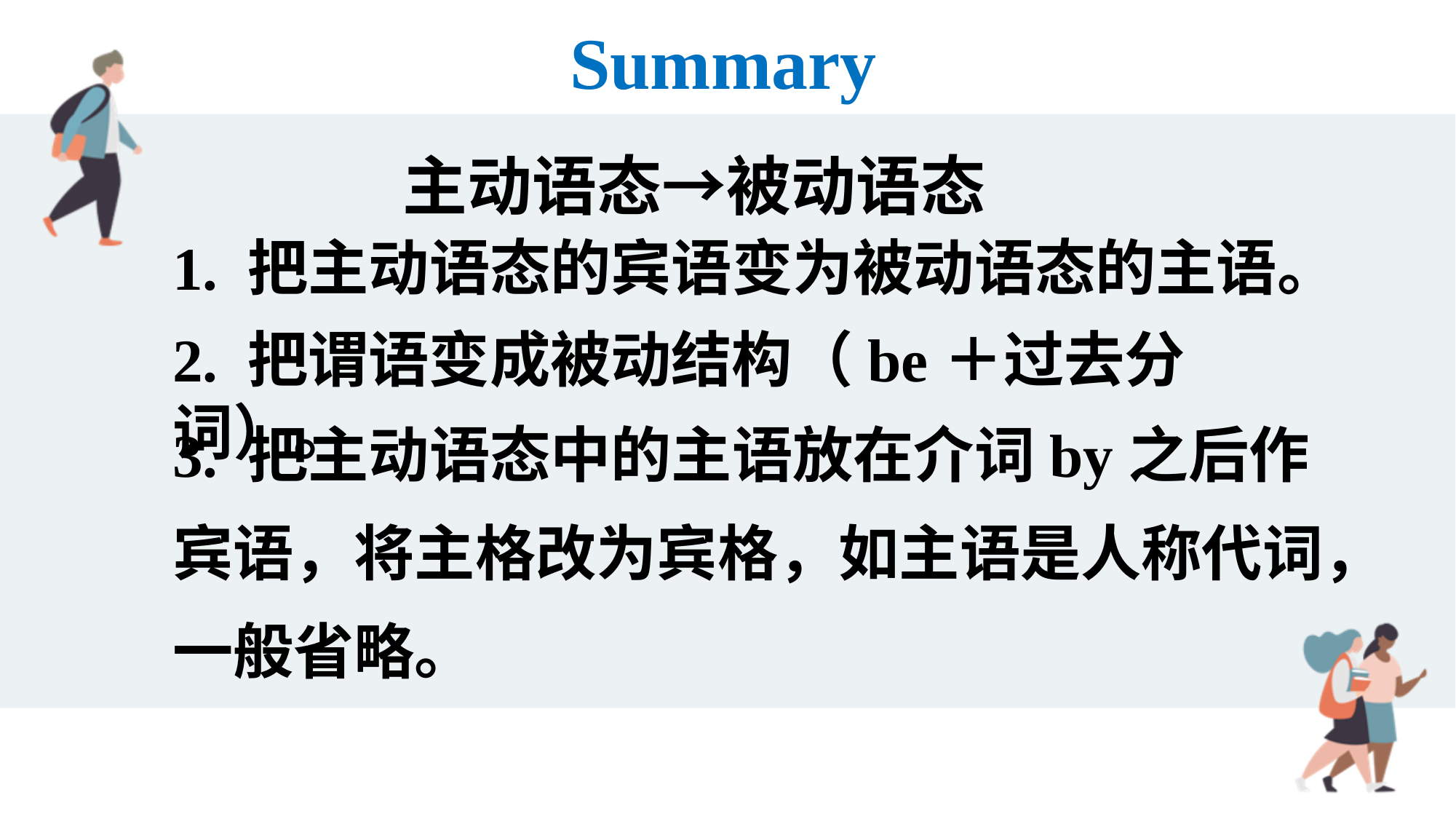

Summary
主动语态→被动语态
1. 把主动语态的宾语变为被动语态的主语。
2. 把谓语变成被动结构（be＋过去分词）。
3. 把主动语态中的主语放在介词by之后作宾语，将主格改为宾格，如主语是人称代词，一般省略。